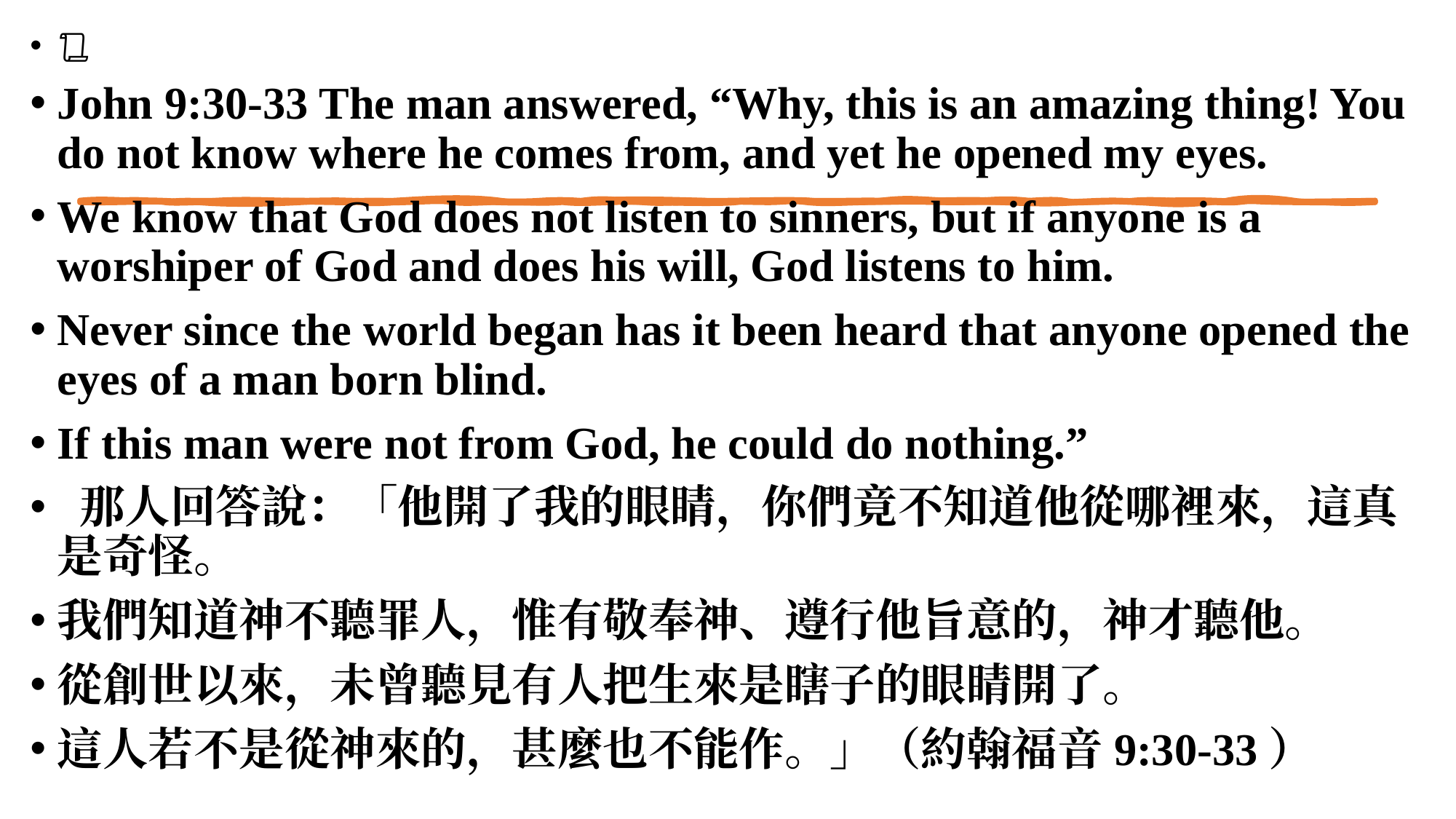

📜
John 9:30-33 The man answered, “Why, this is an amazing thing! You do not know where he comes from, and yet he opened my eyes.
We know that God does not listen to sinners, but if anyone is a worshiper of God and does his will, God listens to him.
Never since the world began has it been heard that anyone opened the eyes of a man born blind.
If this man were not from God, he could do nothing.”
 那人回答說：「他開了我的眼睛，你們竟不知道他從哪裡來，這真是奇怪。
我們知道神不聽罪人，惟有敬奉神、遵行他旨意的，神才聽他。
從創世以來，未曾聽見有人把生來是瞎子的眼睛開了。
這人若不是從神來的，甚麼也不能作。」（約翰福音9:30-33）